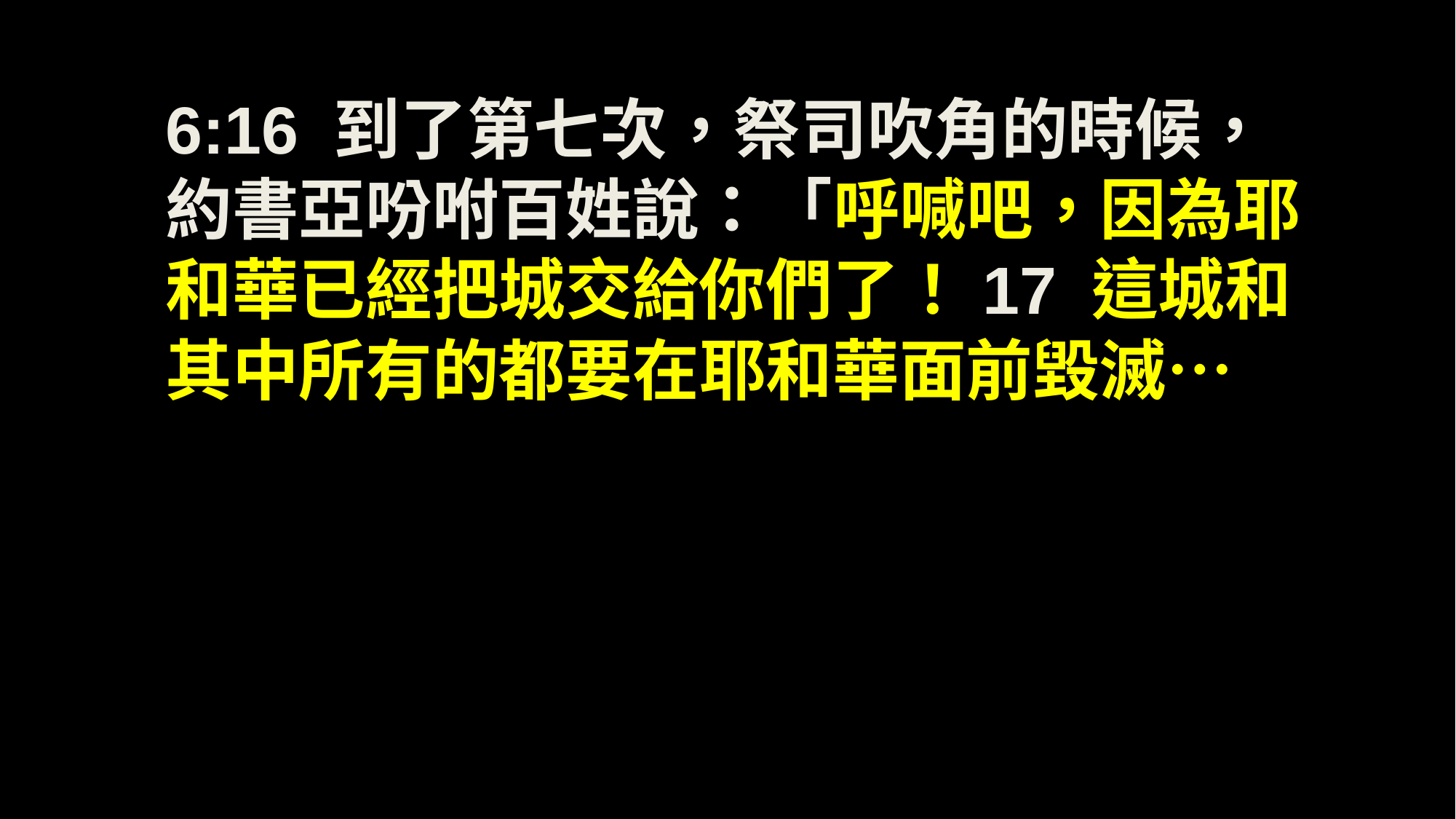

6:16 到了第七次，祭司吹角的時候，約書亞吩咐百姓說：「呼喊吧，因為耶和華已經把城交給你們了！17 這城和其中所有的都要在耶和華面前毀滅…